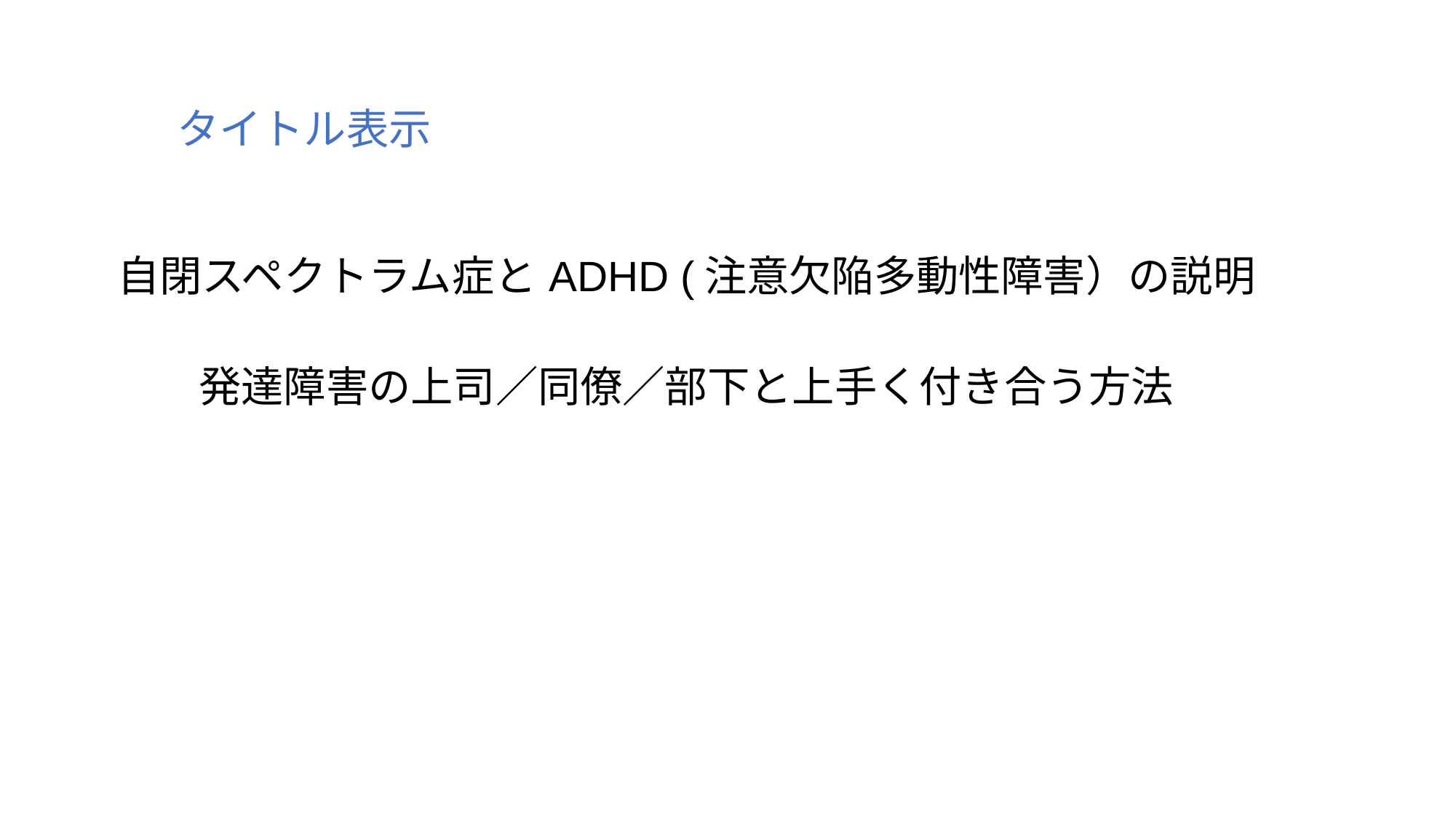

タイトル表示
# 自閉スペクトラム症とADHD (注意欠陥多動性障害）の説明 発達障害の上司／同僚／部下と上手く付き合う方法